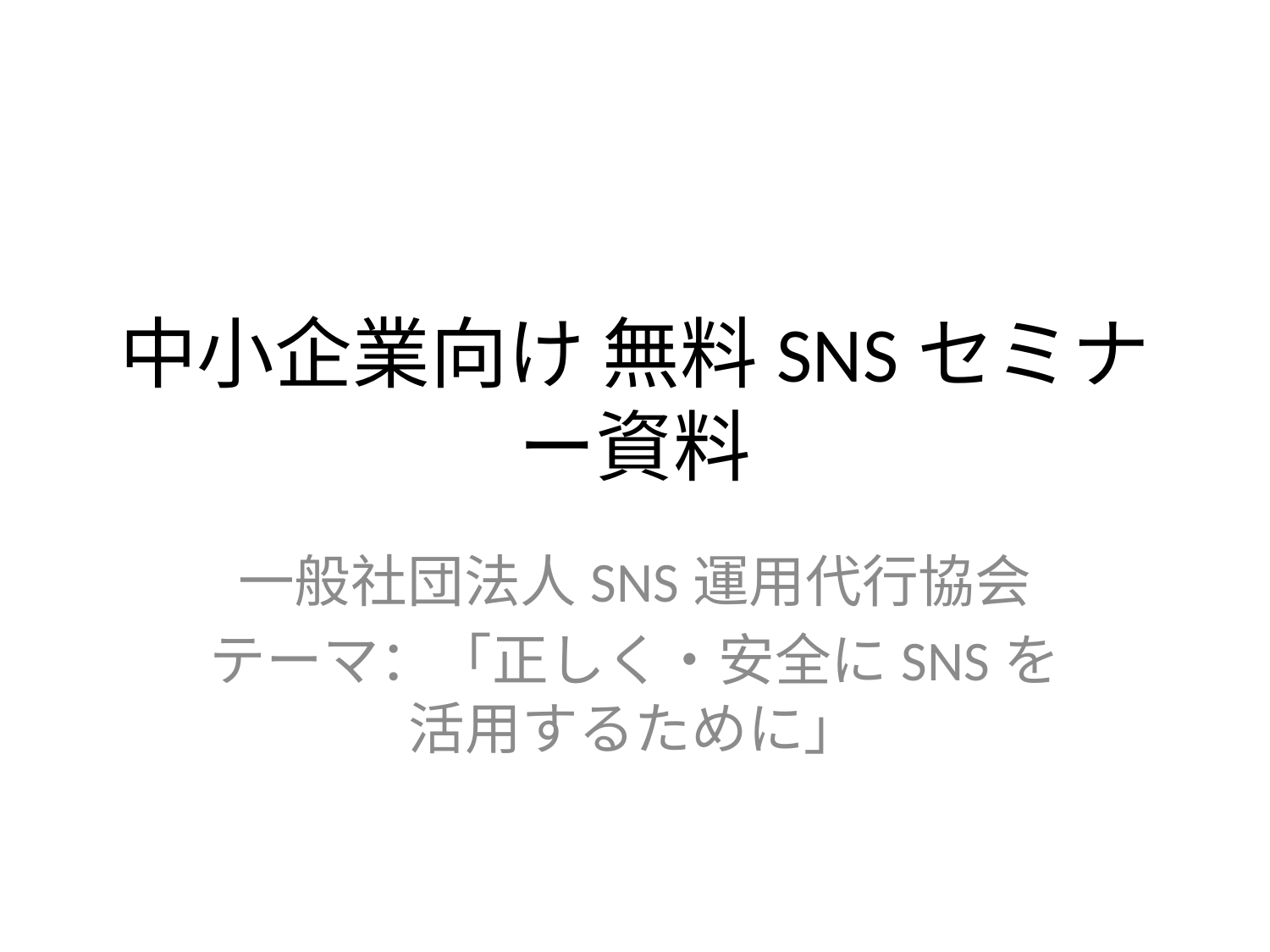

# 中小企業向け 無料SNSセミナー資料
一般社団法人SNS運用代行協会
テーマ：「正しく・安全にSNSを活用するために」